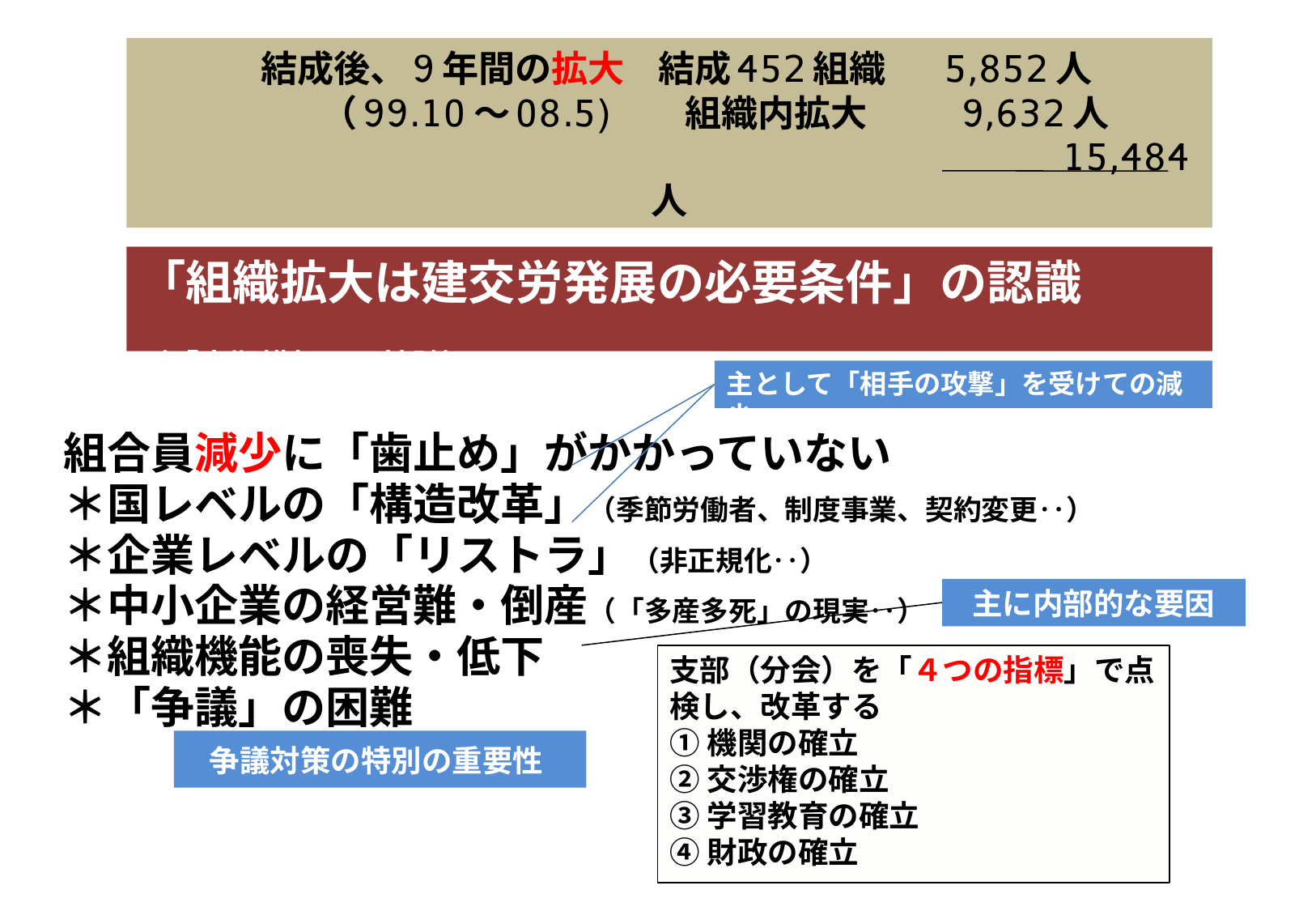

# 結成後、9年間の拡大    結成452組織　  5,852人 （99.10～08.5)      組織内拡大　　  9,632人 　　　　　　 　　　　　　　　　　　　　　　　　　    15,484人
「組織拡大は建交労発展の必要条件」の認識
　　　　　　　　　　　　　　　　　　　　　　　　　                　           （「中期構想」の神髄）

組合員減少に「歯止め」がかかっていない
＊国レベルの「構造改革」（季節労働者、制度事業、契約変更‥）
＊企業レベルの「リストラ」（非正規化‥）
＊中小企業の経営難・倒産（「多産多死」の現実‥）
＊組織機能の喪失・低下
＊「争議」の困難

主として「相手の攻撃」を受けての減少
主に内部的な要因
支部（分会）を「４つの指標」で点検し、改革する
①機関の確立
②交渉権の確立
③学習教育の確立
④財政の確立

  争議対策の特別の重要性